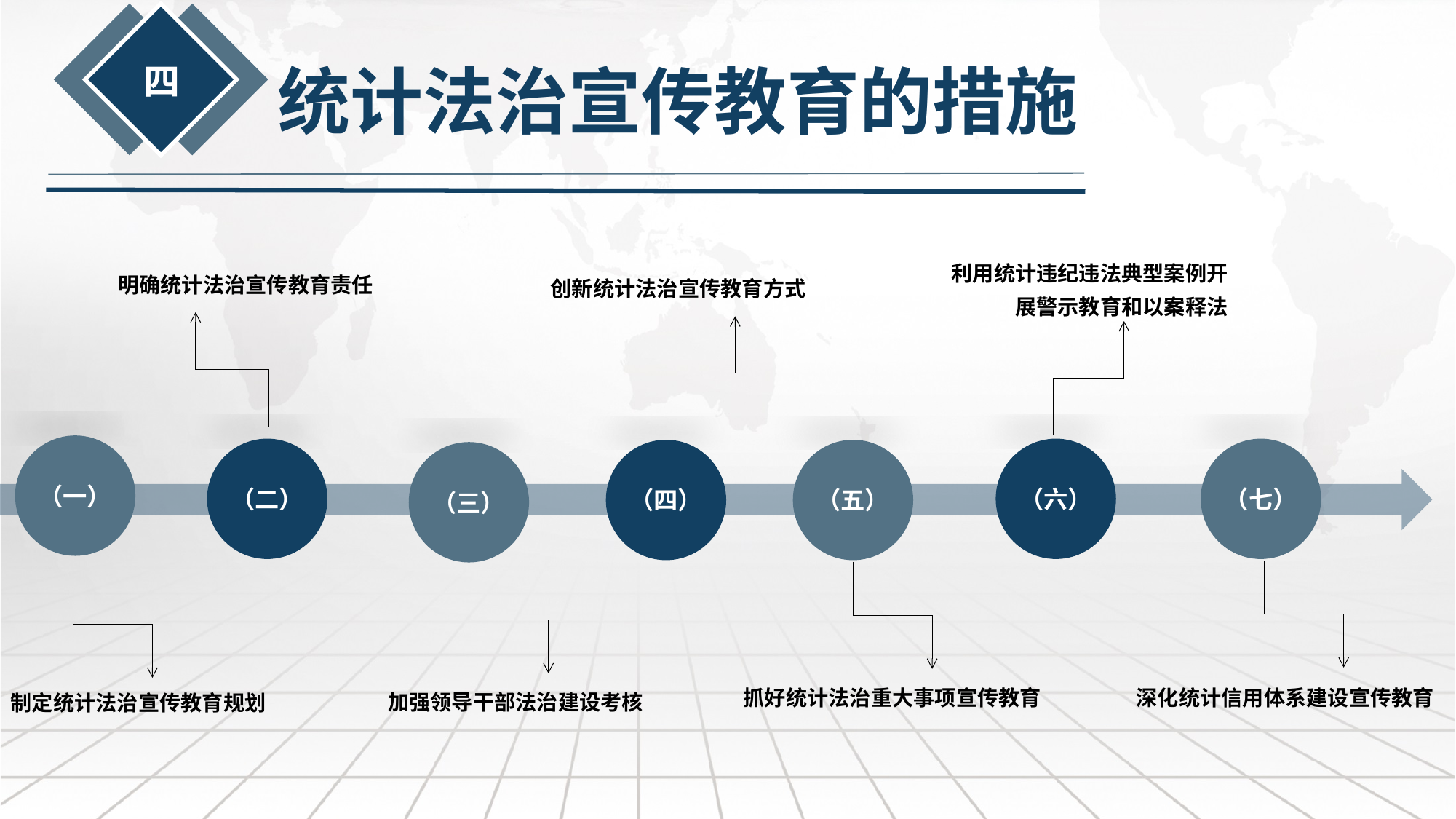

统计法治宣传教育的措施
四
利用统计违纪违法典型案例开展警示教育和以案释法
创新统计法治宣传教育方式
明确统计法治宣传教育责任
（一）
（二）
（六）
（七）
（四）
（五）
（三）

抓好统计法治重大事项宣传教育
深化统计信用体系建设宣传教育
加强领导干部法治建设考核
制定统计法治宣传教育规划